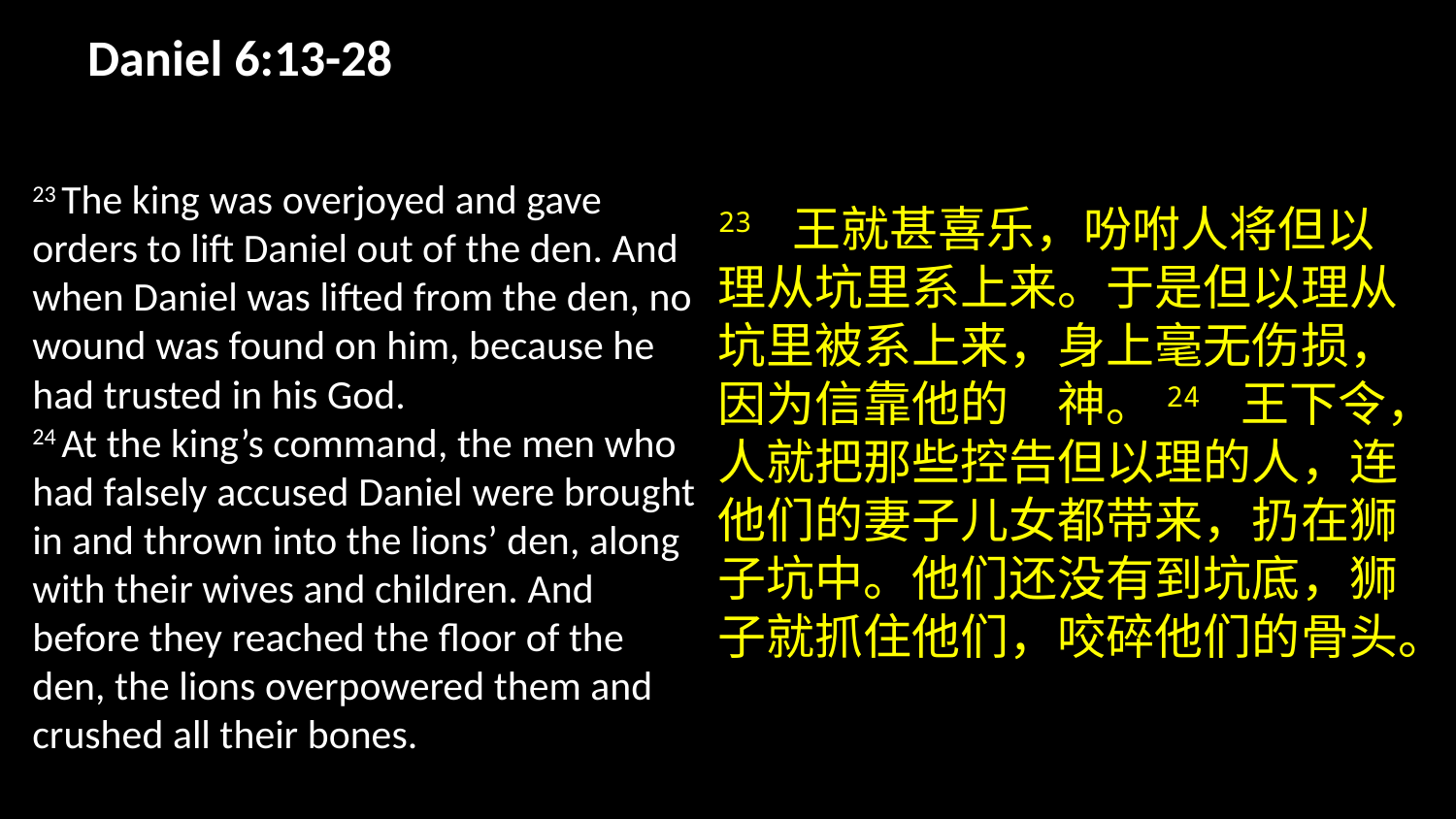

# Daniel 6:13-28
23 The king was overjoyed and gave orders to lift Daniel out of the den. And when Daniel was lifted from the den, no wound was found on him, because he had trusted in his God.
24 At the king’s command, the men who had falsely accused Daniel were brought in and thrown into the lions’ den, along with their wives and children. And before they reached the floor of the den, the lions overpowered them and crushed all their bones.
23 王就甚喜乐，吩咐人将但以理从坑里系上来。于是但以理从坑里被系上来，身上毫无伤损，因为信靠他的　神。24 王下令，人就把那些控告但以理的人，连他们的妻子儿女都带来，扔在狮子坑中。他们还没有到坑底，狮子就抓住他们，咬碎他们的骨头。